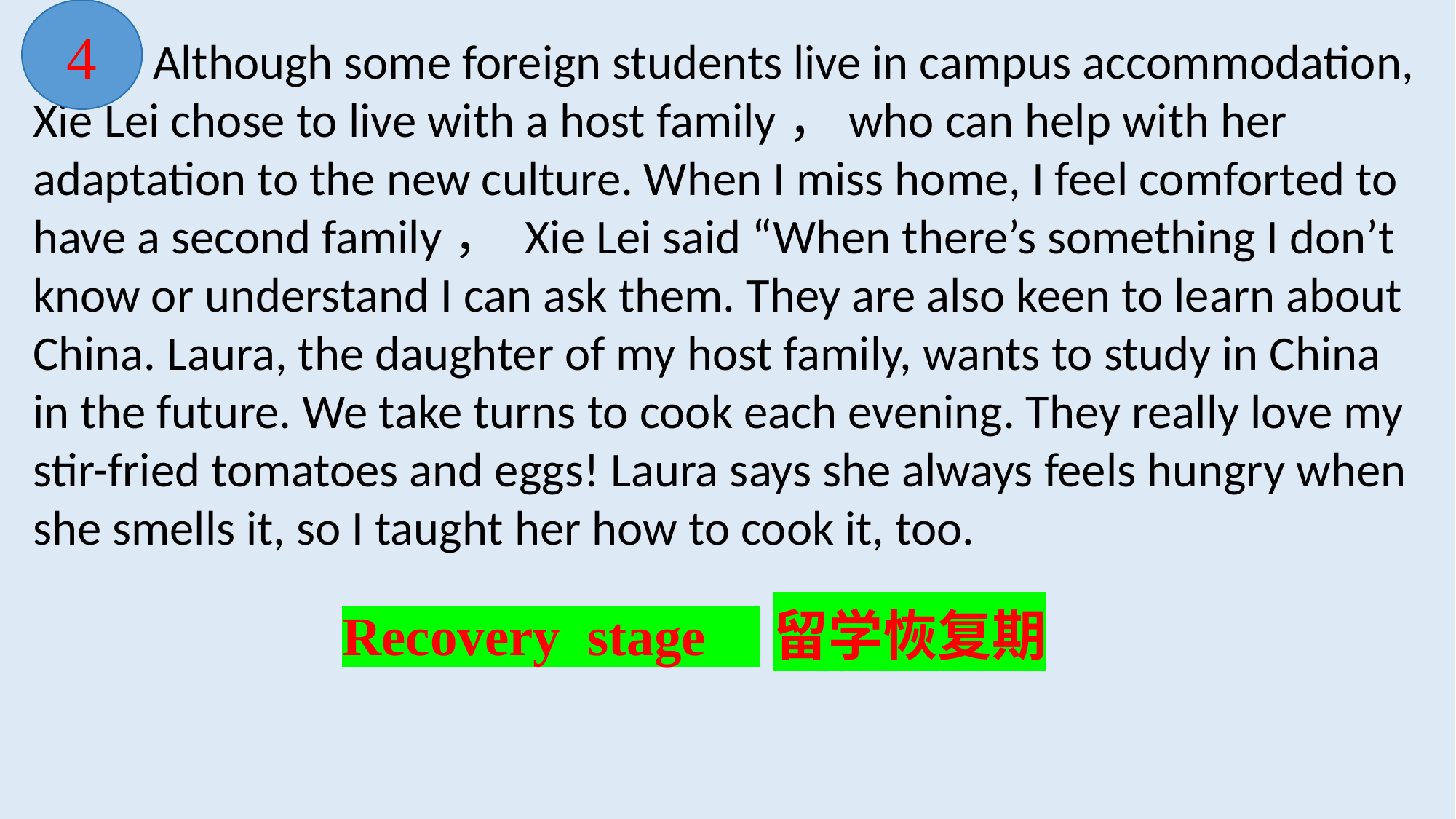

4
           Although some foreign students live in campus accommodation, Xie Lei chose to live with a host family，who can help with her adaptation to the new culture. When I miss home, I feel comforted to have a second family， Xie Lei said “When there’s something I don’t know or understand I can ask them. They are also keen to learn about China. Laura, the daughter of my host family, wants to study in China in the future. We take turns to cook each evening. They really love my stir-fried tomatoes and eggs! Laura says she always feels hungry when she smells it, so I taught her how to cook it, too.

Recovery  stage    留学恢复期